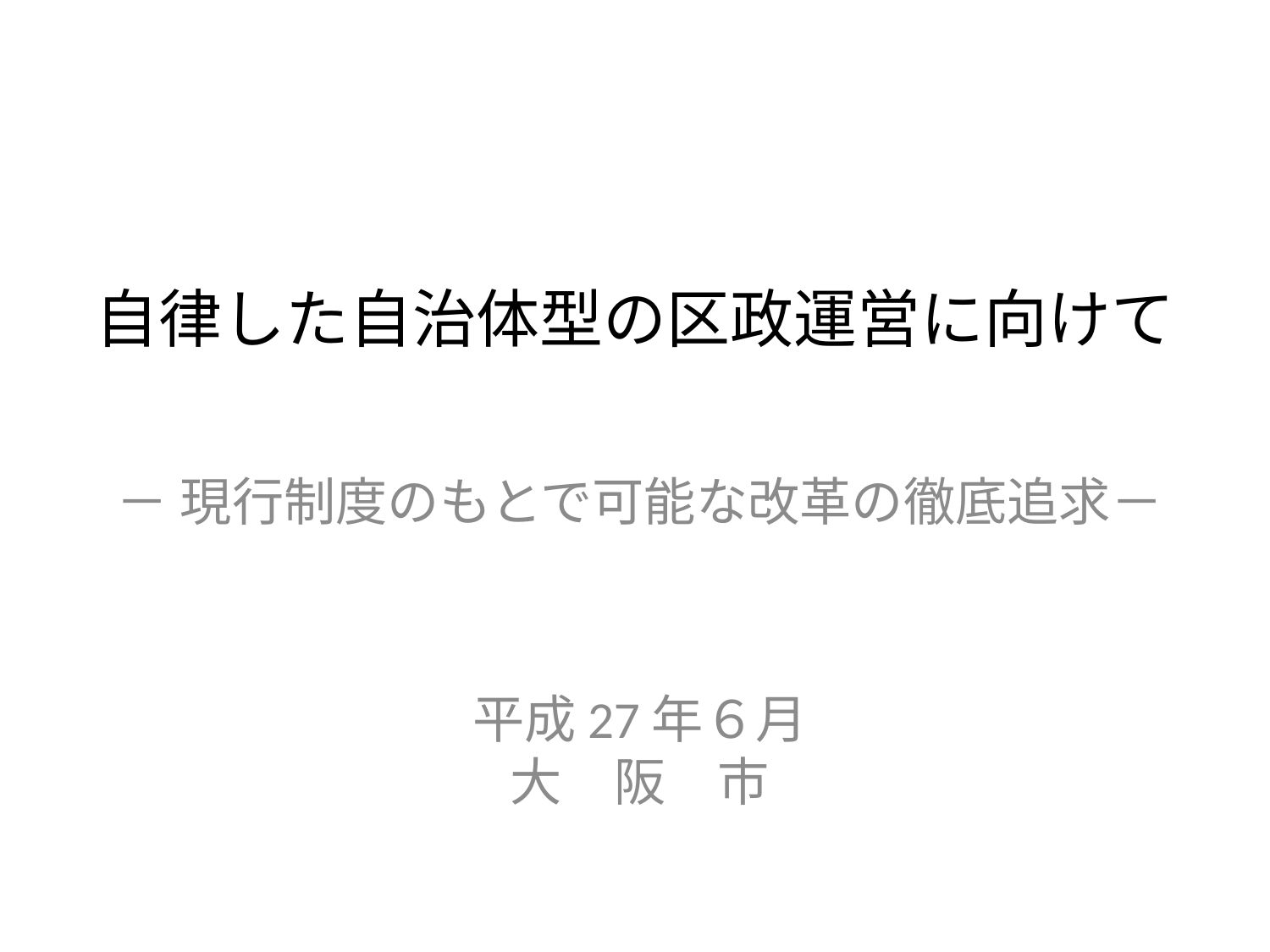

# 自律した自治体型の区政運営に向けて
－ 現行制度のもとで可能な改革の徹底追求－

平成27年６月
大　阪　市